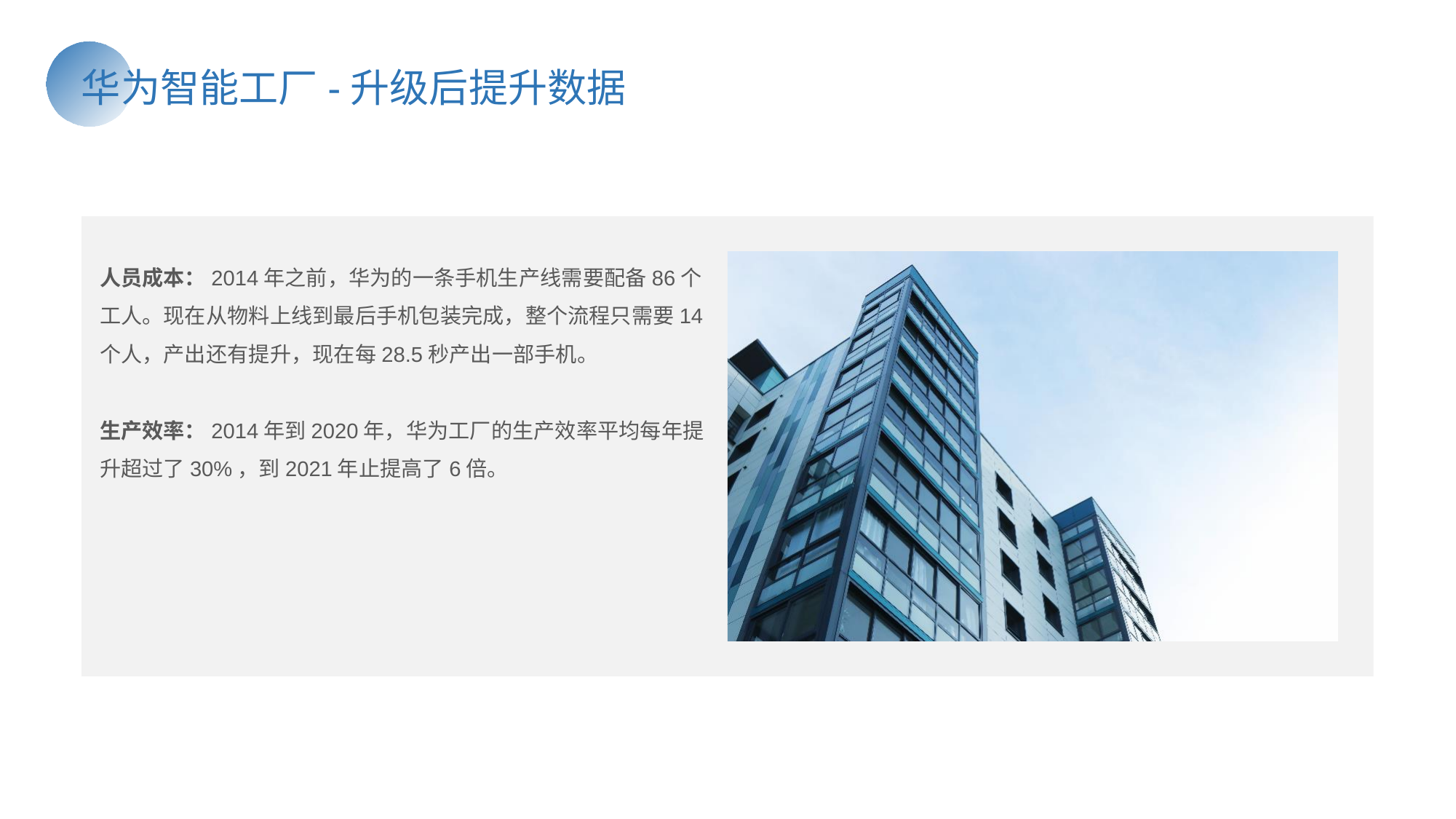

华为智能工厂-升级后提升数据

人员成本：2014年之前，华为的一条手机生产线需要配备86个工人。现在从物料上线到最后手机包装完成，整个流程只需要14个人，产出还有提升，现在每28.5秒产出一部手机。

生产效率：2014年到2020年，华为工厂的生产效率平均每年提升超过了30%，到2021年止提高了6倍。